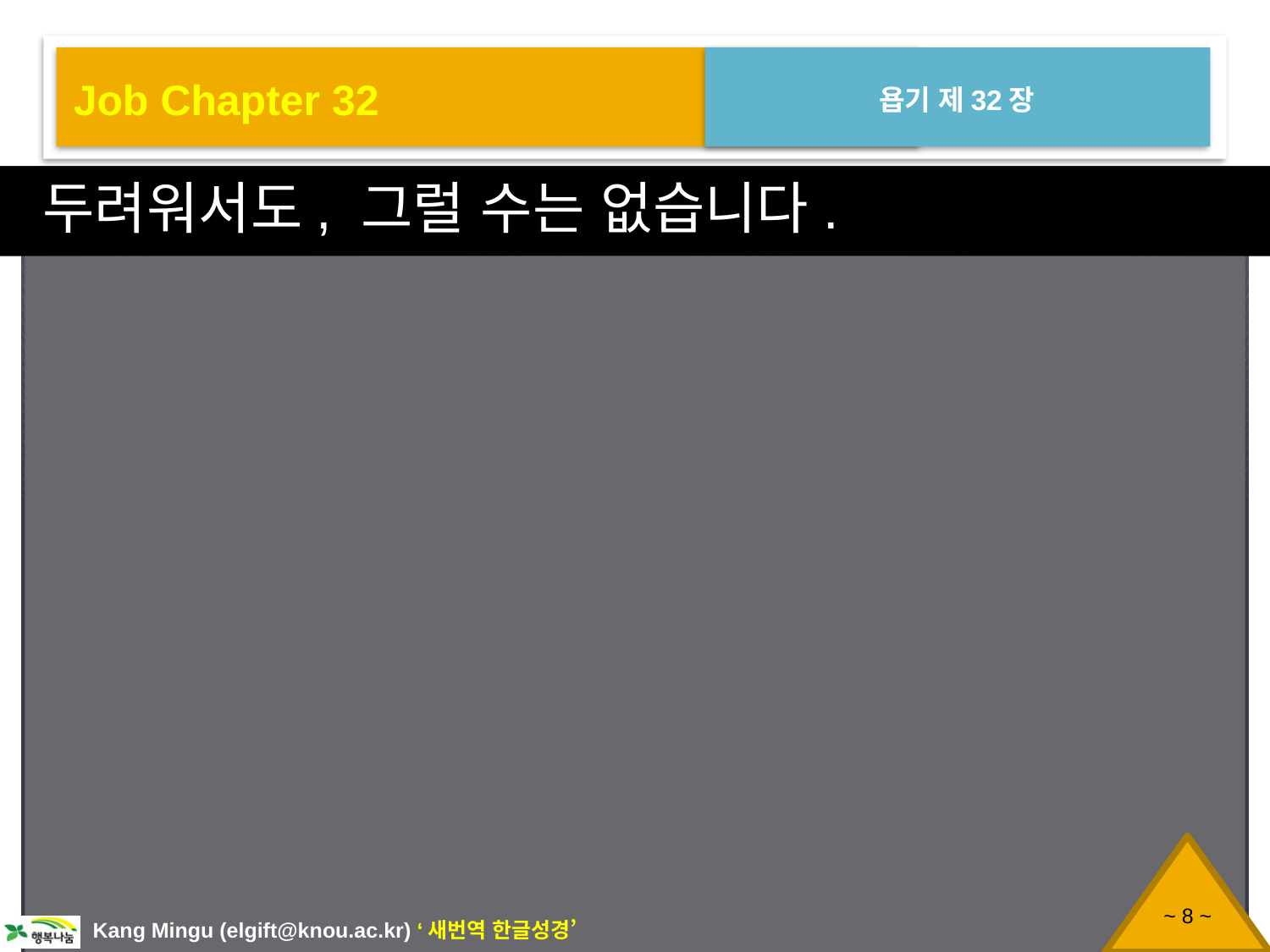

Job Chapter 32
욥기 제32장
두려워서도, 그럴 수는 없습니다.